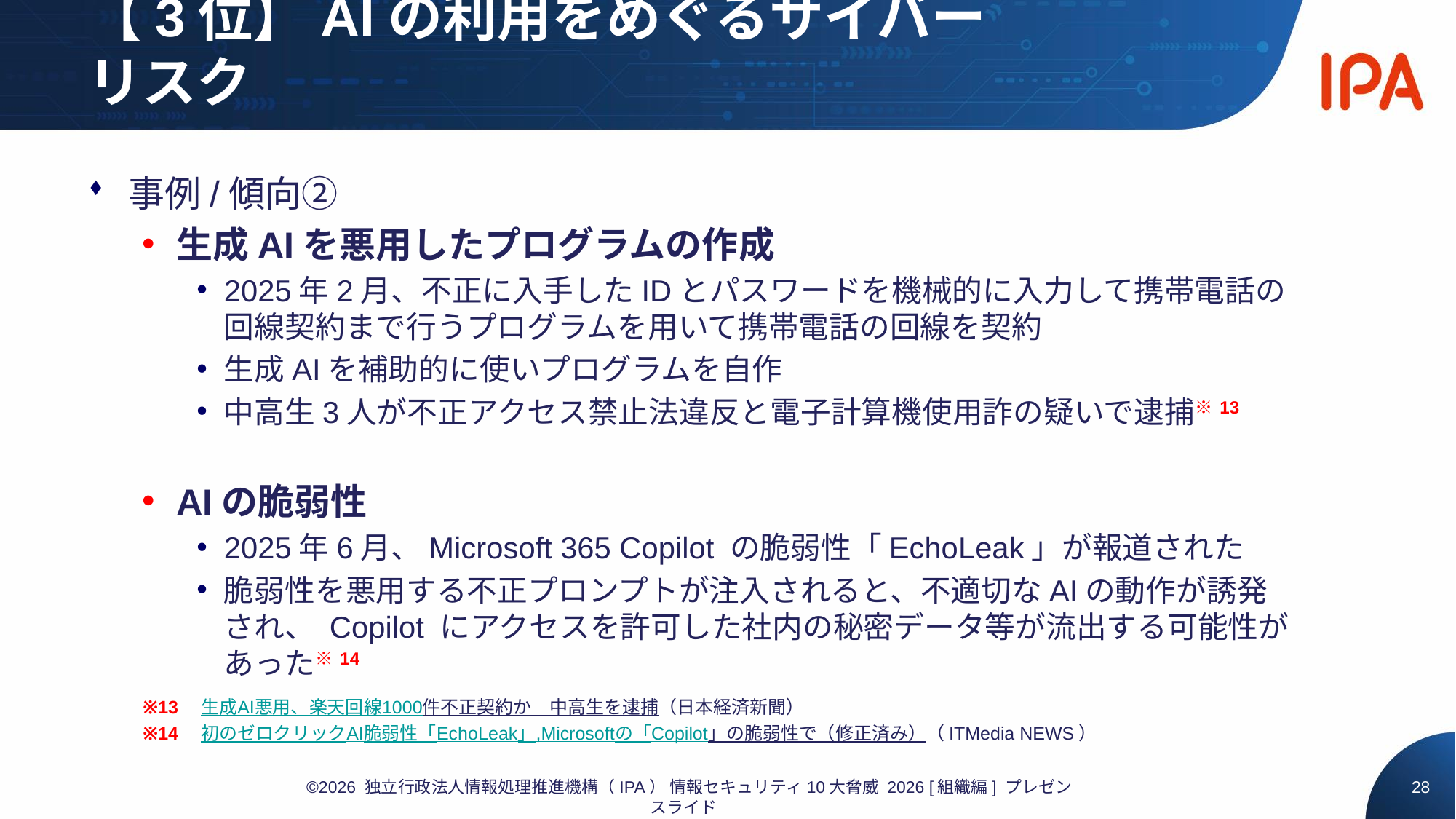

# 【3位】AIの利用をめぐるサイバーリスク
事例/傾向②
生成AIを悪用したプログラムの作成
2025年2月、不正に入手したIDとパスワードを機械的に入力して携帯電話の回線契約まで行うプログラムを用いて携帯電話の回線を契約
生成AIを補助的に使いプログラムを自作
中高生3人が不正アクセス禁止法違反と電子計算機使用詐の疑いで逮捕※13

AIの脆弱性
2025年6月、Microsoft 365 Copilot の脆弱性「EchoLeak」が報道された
脆弱性を悪用する不正プロンプトが注入されると、不適切なAIの動作が誘発され、 Copilot にアクセスを許可した社内の秘密データ等が流出する可能性があった※14

※13　生成AI悪用、楽天回線1000件不正契約か　中高生を逮捕（日本経済新聞）
※14　初のゼロクリックAI脆弱性「EchoLeak」,Microsoftの「Copilot」の脆弱性で（修正済み）（ITMedia NEWS）
28
©2026 独立行政法人情報処理推進機構（IPA） 情報セキュリティ10大脅威 2026 [組織編] プレゼンスライド